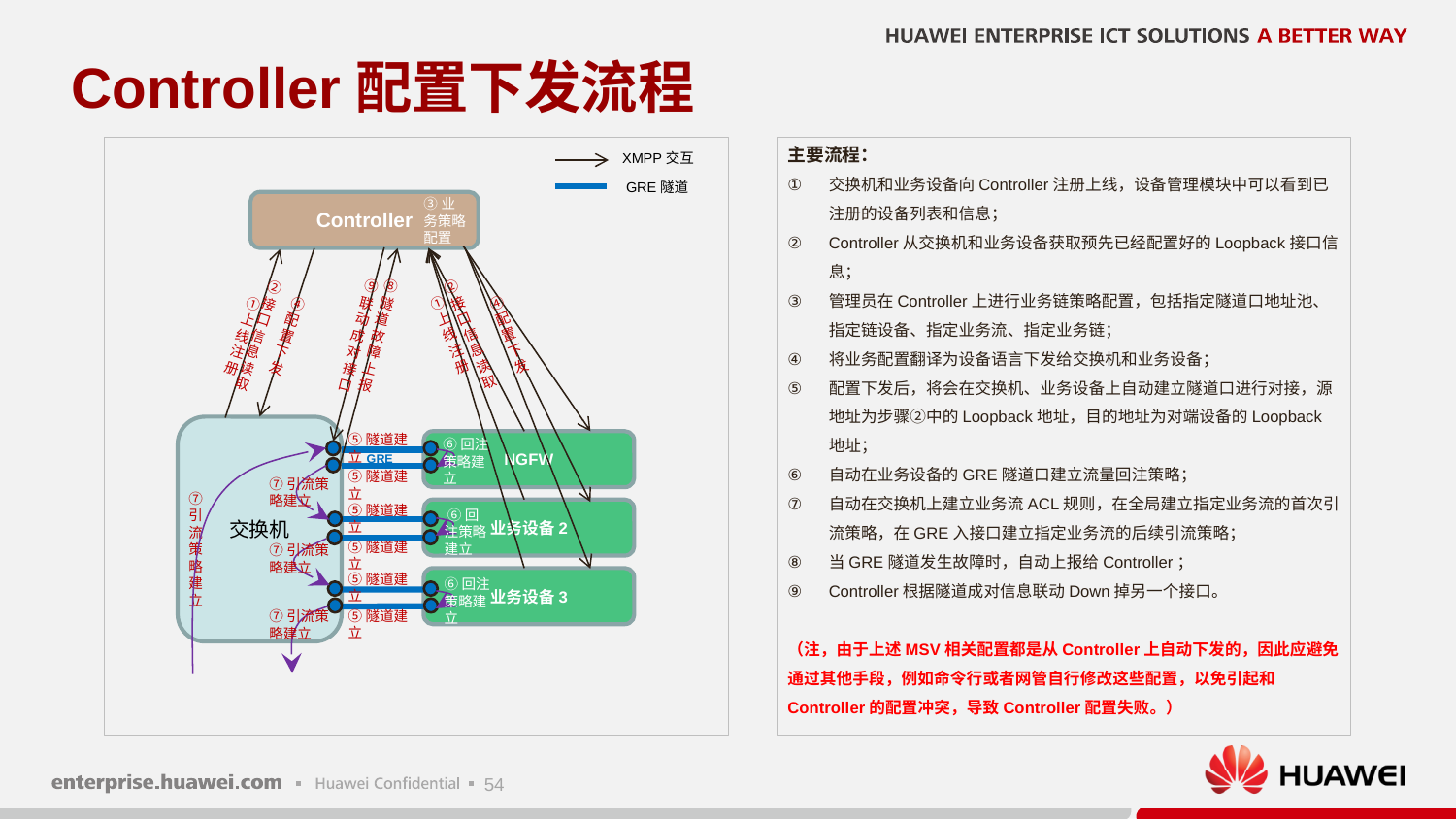

# Controller配置下发流程

主要流程：
交换机和业务设备向Controller注册上线，设备管理模块中可以看到已注册的设备列表和信息；
Controller从交换机和业务设备获取预先已经配置好的Loopback接口信息；
管理员在Controller上进行业务链策略配置，包括指定隧道口地址池、指定链设备、指定业务流、指定业务链；
将业务配置翻译为设备语言下发给交换机和业务设备；
配置下发后，将会在交换机、业务设备上自动建立隧道口进行对接，源地址为步骤②中的Loopback地址，目的地址为对端设备的Loopback地址；
自动在业务设备的GRE隧道口建立流量回注策略；
自动在交换机上建立业务流ACL规则，在全局建立指定业务流的首次引流策略，在GRE入接口建立指定业务流的后续引流策略；
当GRE隧道发生故障时，自动上报给Controller；
Controller根据隧道成对信息联动Down掉另一个接口。

（注，由于上述MSV相关配置都是从Controller上自动下发的，因此应避免通过其他手段，例如命令行或者网管自行修改这些配置，以免引起和Controller的配置冲突，导致Controller配置失败。）
XMPP交互
GRE隧道
③业务策略配置
Controller
⑧隧道故障上报
②接口信息读取
②接口信息读取
⑨联动成对接口
①上线注册
④配置下发
①上线注册
④配置下发
交换机
⑤隧道建立
⑥回注策略建立
NGFW

GRE

⑤隧道建立

⑦引流策略建立
⑦引流策略建立
⑤隧道建立
业务设备2
 ⑥回注策略建立

⑤隧道建立
⑦引流策略建立

⑤隧道建立
业务设备3
⑥回注策略建立

⑤隧道建立
⑦引流策略建立